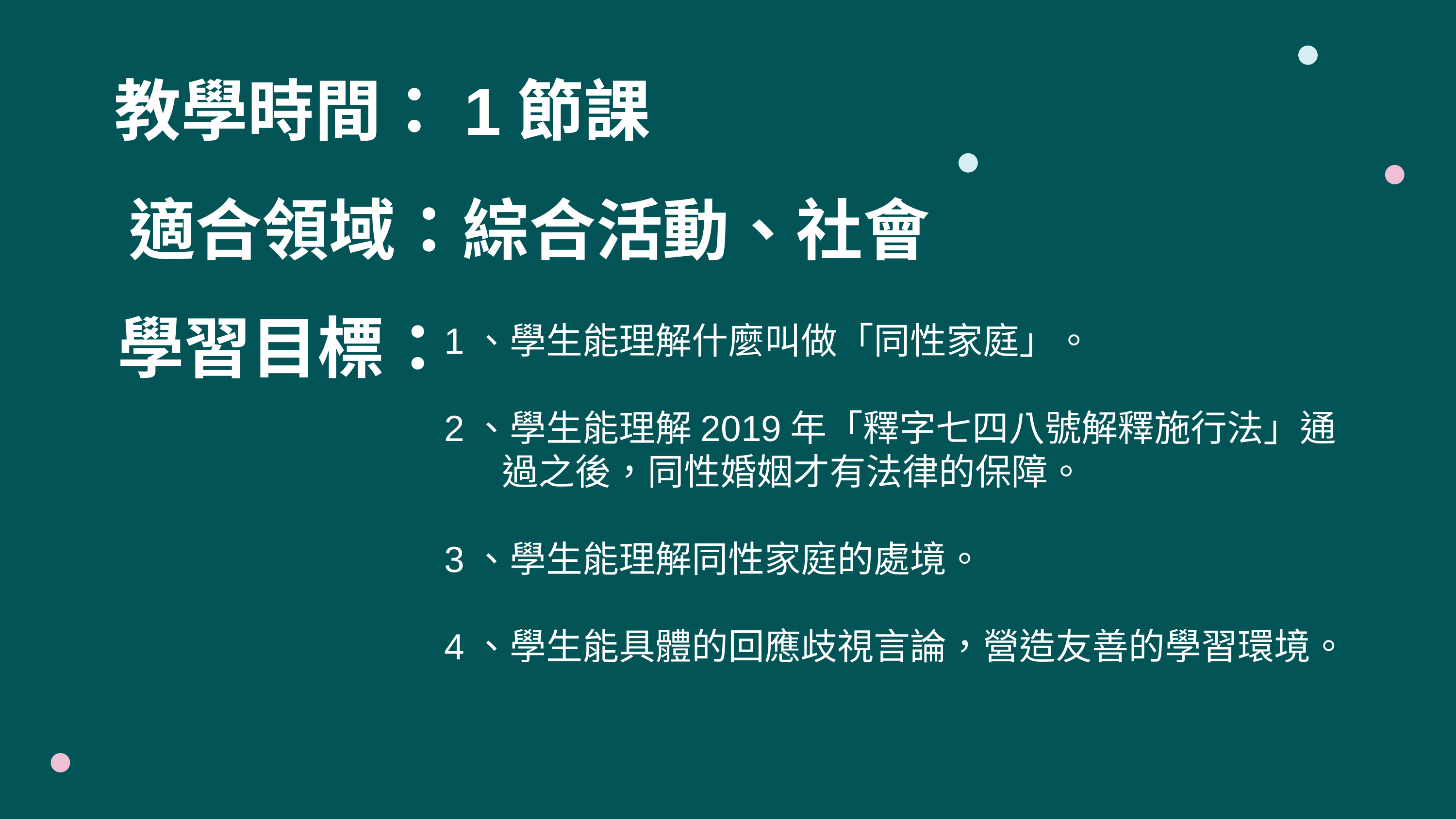

教學時間：1節課

適合領域：綜合活動、社會
學習目標：
1、學生能理解什麼叫做「同性家庭」。

2、學生能理解2019年「釋字七四八號解釋施行法」通
      過之後，同性婚姻才有法律的保障。

3、學生能理解同性家庭的處境。

4、學生能具體的回應歧視言論，營造友善的學習環境。